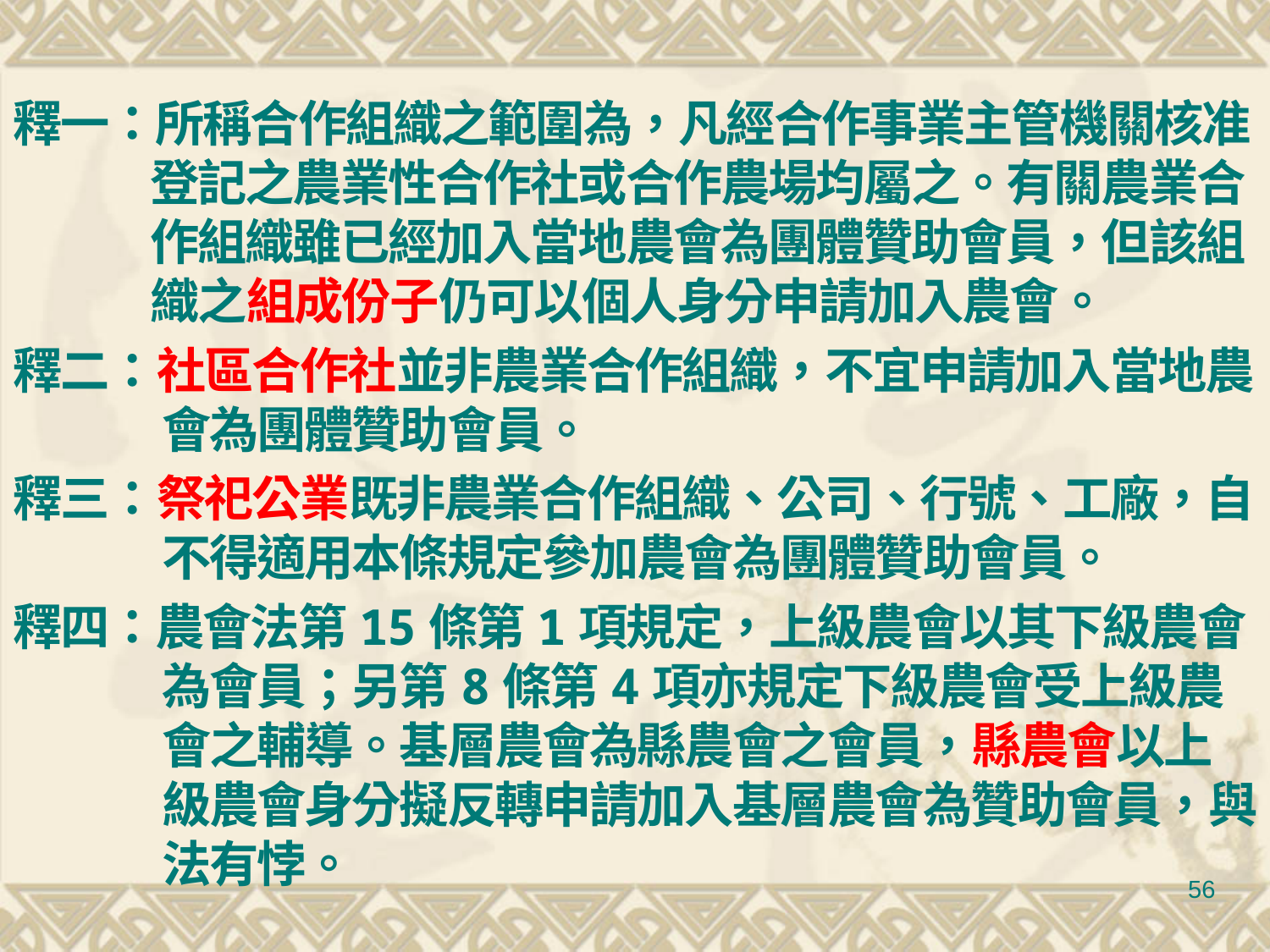

釋一：所稱合作組織之範圍為，凡經合作事業主管機關核准登記之農業性合作社或合作農場均屬之。有關農業合作組織雖已經加入當地農會為團體贊助會員，但該組織之組成份子仍可以個人身分申請加入農會。
釋二：社區合作社並非農業合作組織，不宜申請加入當地農會為團體贊助會員。
釋三：祭祀公業既非農業合作組織、公司、行號、工廠，自不得適用本條規定參加農會為團體贊助會員。
釋四：農會法第15條第1項規定，上級農會以其下級農會為會員；另第8條第4項亦規定下級農會受上級農會之輔導。基層農會為縣農會之會員，縣農會以上級農會身分擬反轉申請加入基層農會為贊助會員，與法有悖。
56